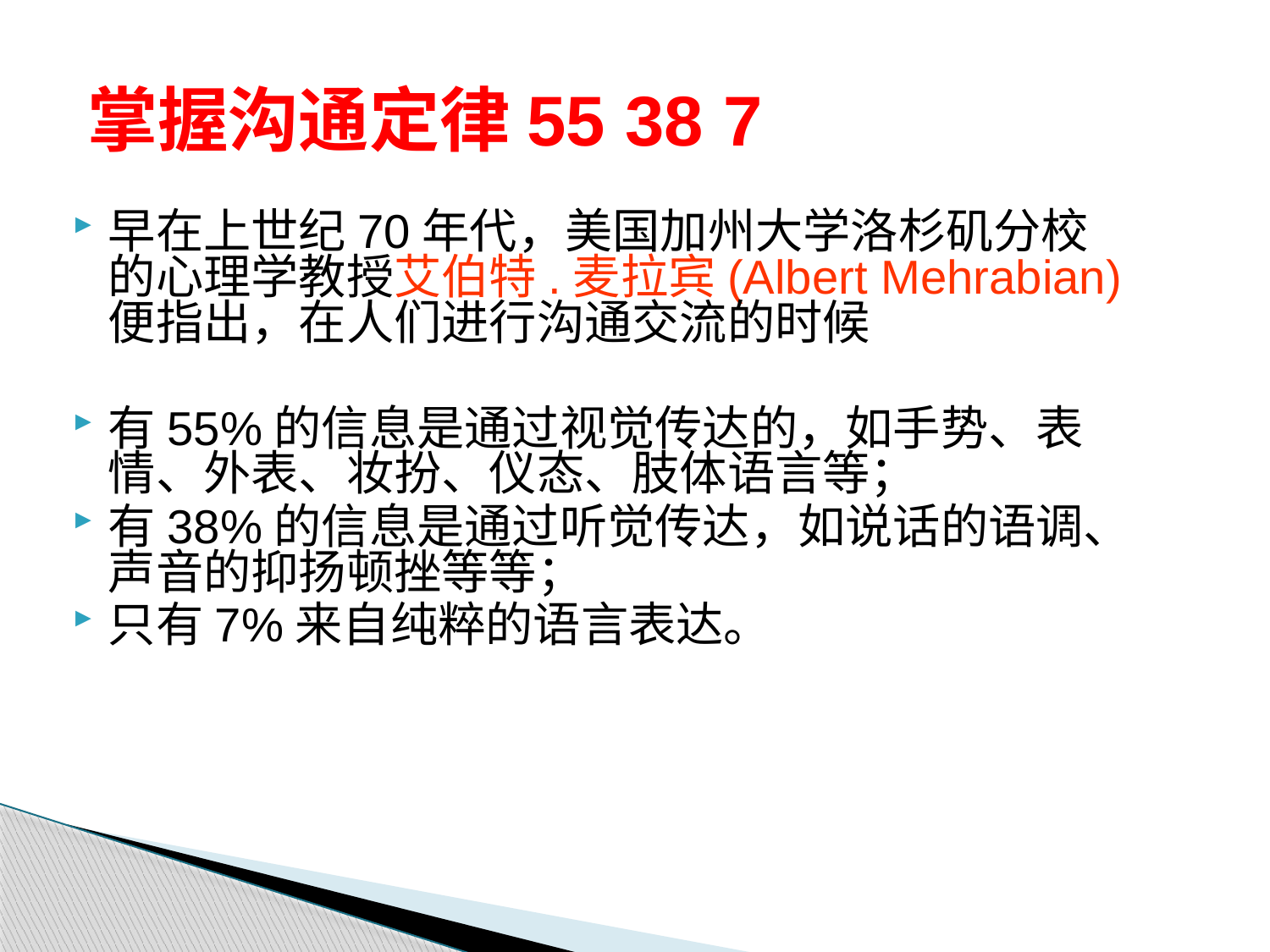

掌握沟通定律55 38 7
早在上世纪70年代，美国加州大学洛杉矶分校的心理学教授艾伯特.麦拉宾(Albert Mehrabian)便指出，在人们进行沟通交流的时候

有55%的信息是通过视觉传达的，如手势、表情、外表、妆扮、仪态、肢体语言等；
有38%的信息是通过听觉传达，如说话的语调、声音的抑扬顿挫等等；
只有7%来自纯粹的语言表达。